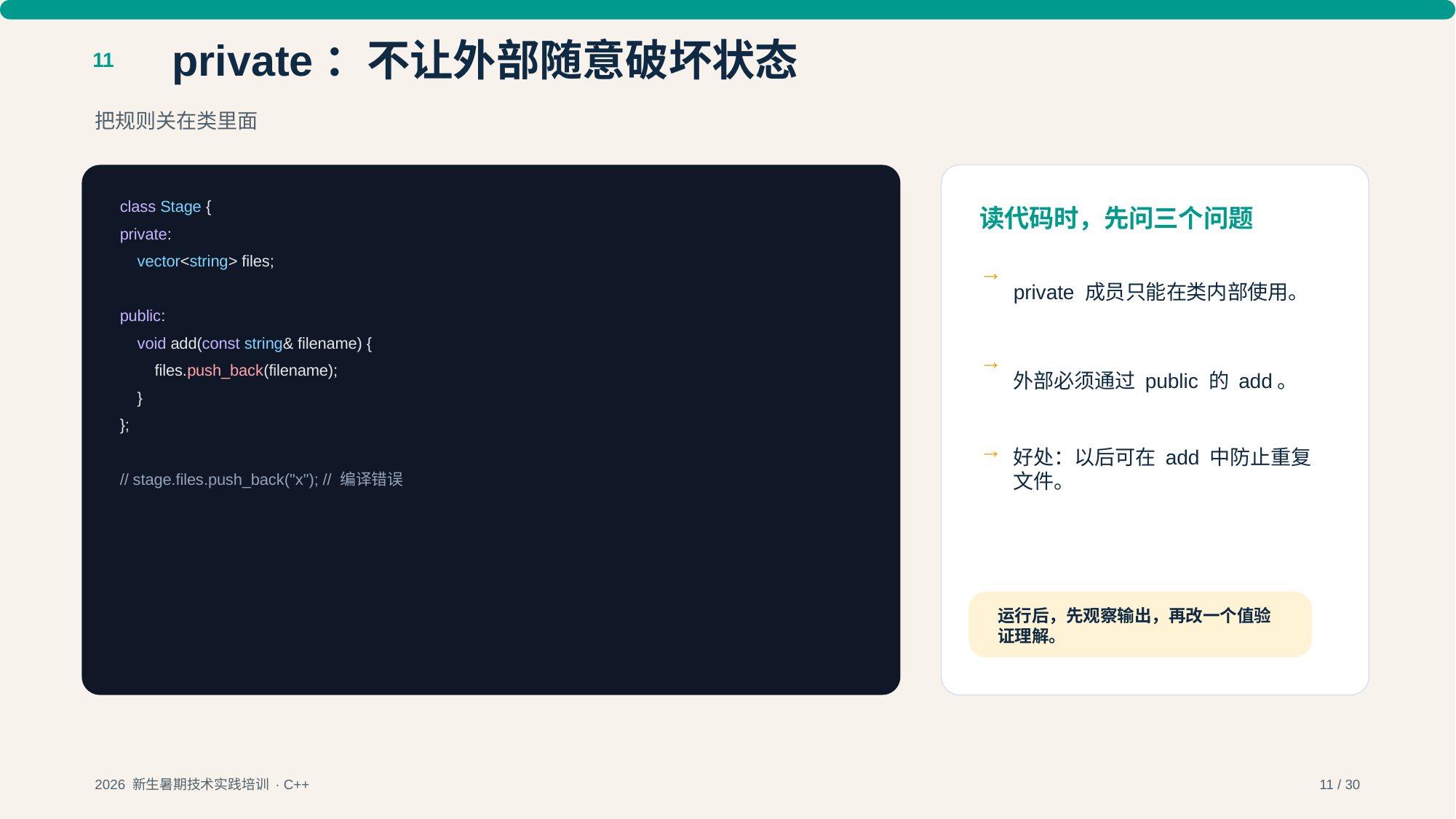

private：不让外部随意破坏状态
11
把规则关在类里面

class Stage {
读代码时，先问三个问题
private:
    vector<string> files;
→
private 成员只能在类内部使用。

public:
    void add(const string& filename) {
→
外部必须通过 public 的 add。
        files.push_back(filename);
    }
};
→
好处：以后可在 add 中防止重复文件。

// stage.files.push_back("x"); // 编译错误

运行后，先观察输出，再改一个值验证理解。
2026 新生暑期技术实践培训 · C++
11 / 30